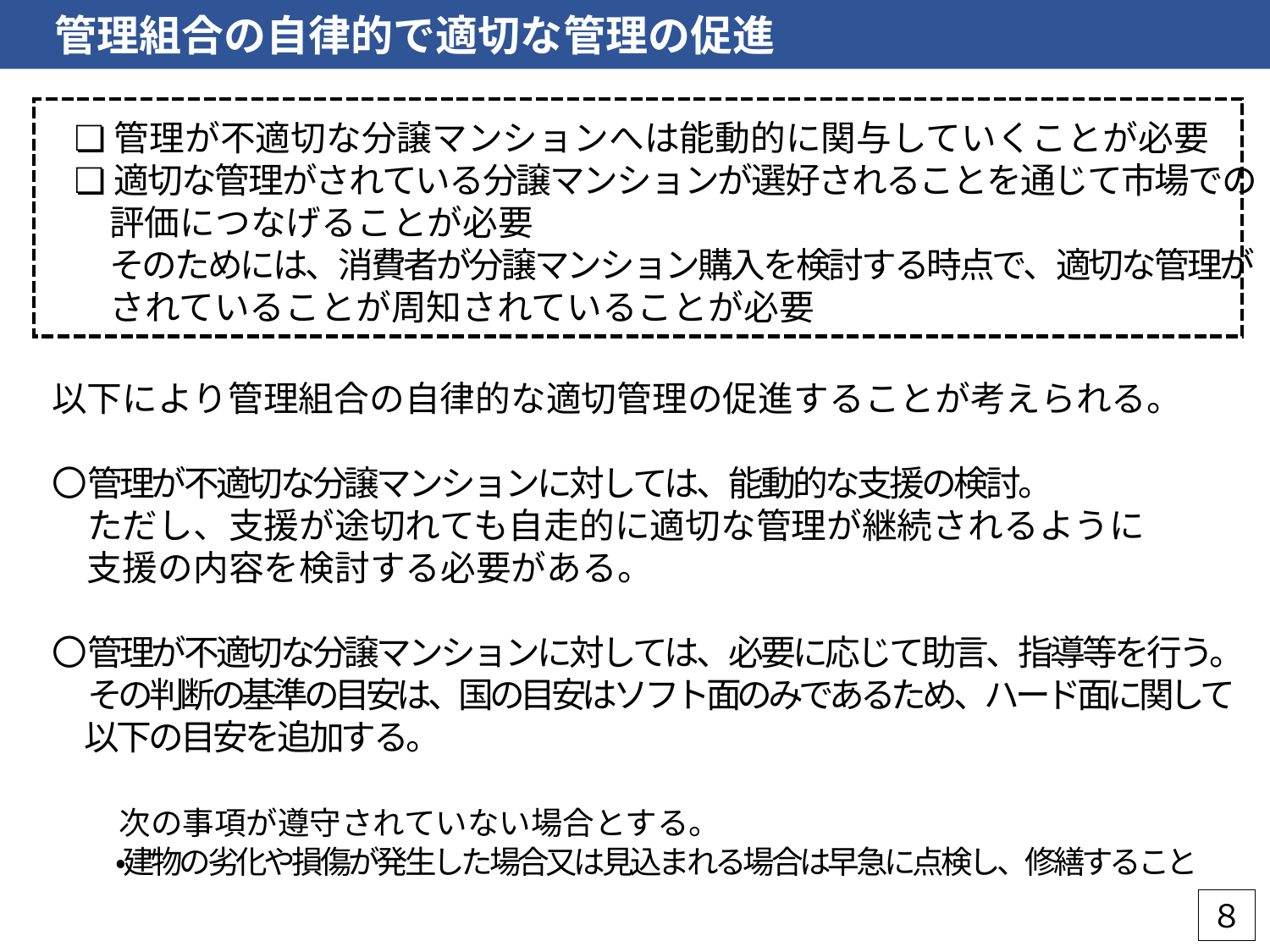

管理組合の自律的で適切な管理の促進

❏管理が不適切な分譲マンションへは能動的に関与していくことが必要
❏適切な管理がされている分譲マンションが選好されることを通じて市場での
　評価につなげることが必要
　そのためには、消費者が分譲マンション購入を検討する時点で、適切な管理が
　されていることが周知されていることが必要
以下により管理組合の自律的な適切管理の促進することが考えられる。

〇管理が不適切な分譲マンションに対しては、能動的な支援の検討。
　ただし、支援が途切れても自走的に適切な管理が継続されるように
　支援の内容を検討する必要がある。

〇管理が不適切な分譲マンションに対しては、必要に応じて助言、指導等を行う。
　その判断の基準の目安は、国の目安はソフト面のみであるため、ハード面に関して
　以下の目安を追加する。

　　次の事項が遵守されていない場合とする。
　　  ・建物の劣化や損傷が発生した場合又は見込まれる場合は早急に点検し、修繕すること
８